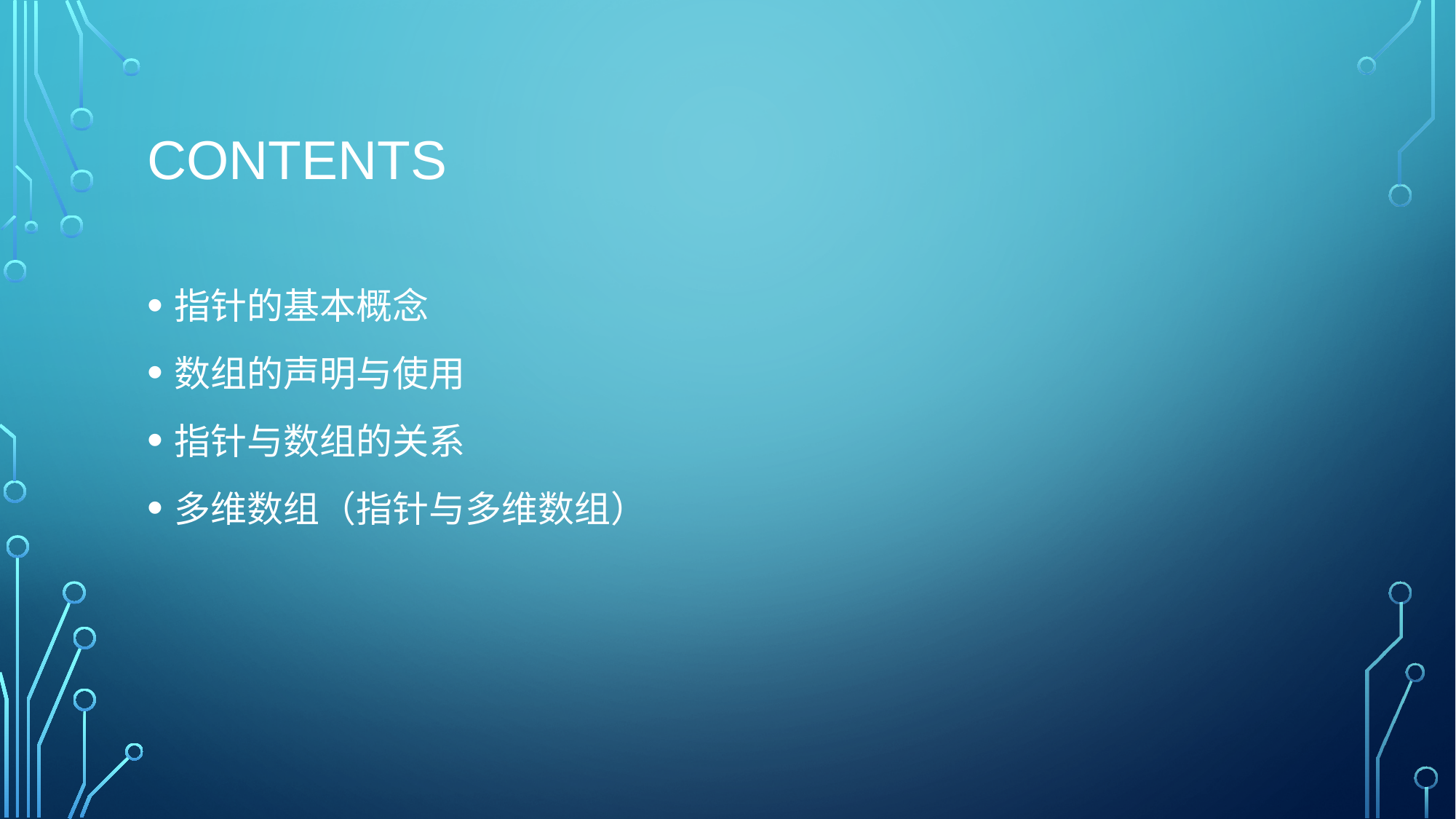

# contents
指针的基本概念
数组的声明与使用
指针与数组的关系
多维数组（指针与多维数组）